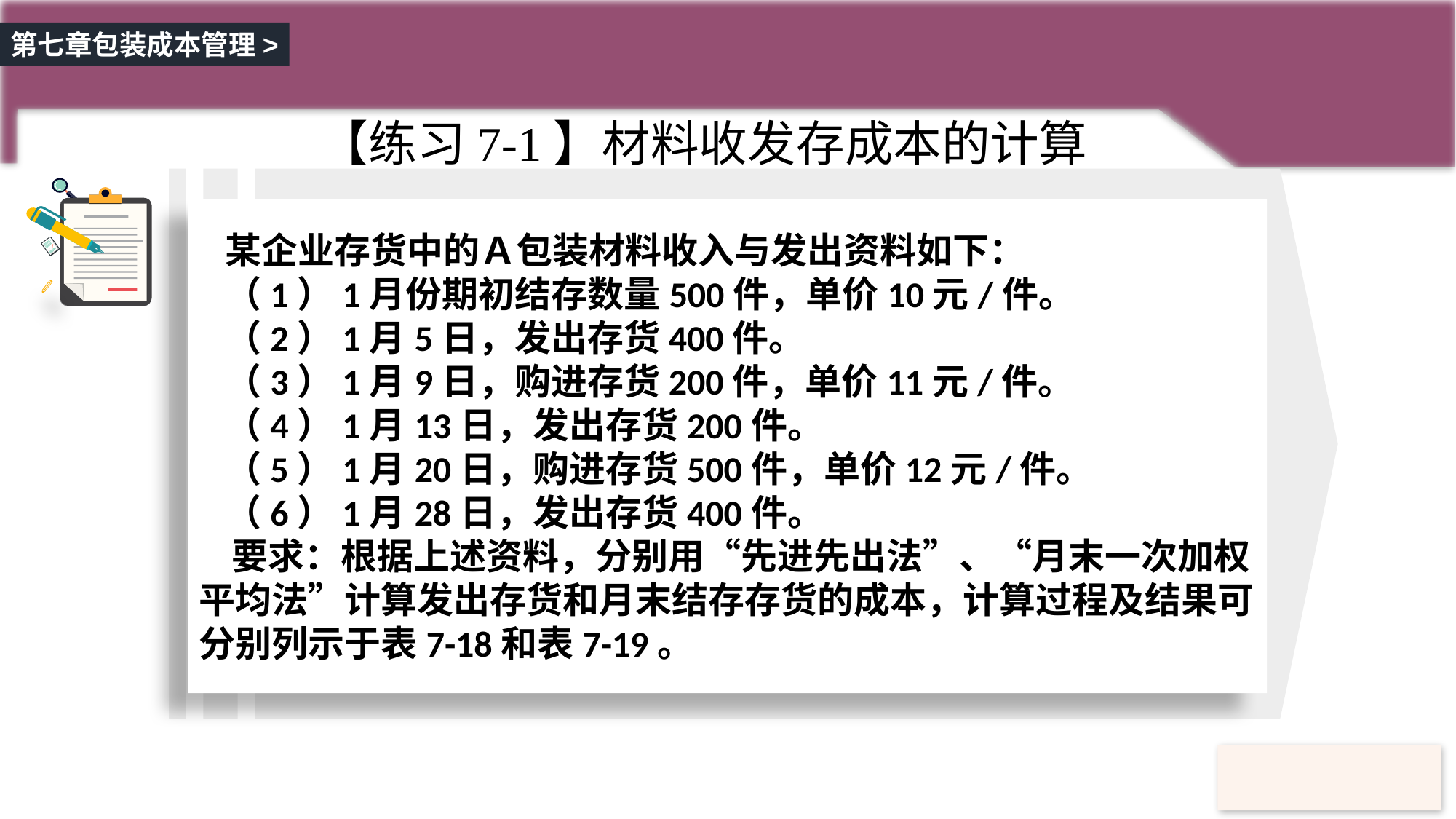

第七章包装成本管理>
【练习7-1】材料收发存成本的计算
某企业存货中的Ａ包装材料收入与发出资料如下：
（1）1月份期初结存数量500件，单价10元/件。
（2）1月5日，发出存货400件。
（3）1月9日，购进存货200件，单价11元/件。
（4）1月13日，发出存货200件。
（5）1月20日，购进存货500件，单价12元/件。
（6）1月28日，发出存货400件。
要求：根据上述资料，分别用“先进先出法”、“月末一次加权平均法”计算发出存货和月末结存存货的成本，计算过程及结果可分别列示于表7-18和表7-19。